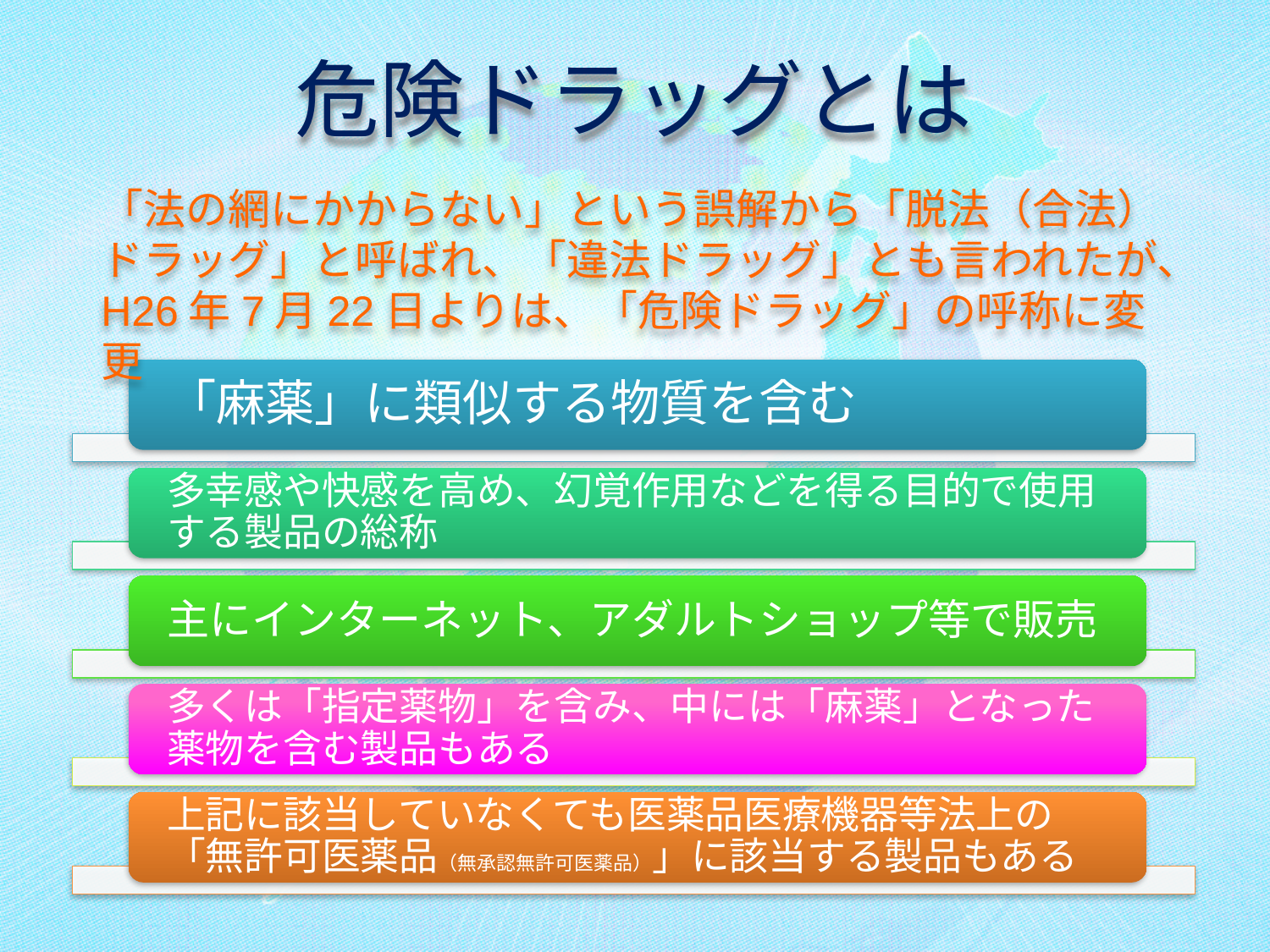

危険ドラッグとは
「法の網にかからない」という誤解から「脱法（合法）ドラッグ」と呼ばれ、「違法ドラッグ」とも言われたが、H26年7月22日よりは、「危険ドラッグ」の呼称に変更
「麻薬」に類似する物質を含む
多幸感や快感を高め、幻覚作用などを得る目的で使用する製品の総称
主にインターネット、アダルトショップ等で販売
多くは「指定薬物」を含み、中には「麻薬」となった薬物を含む製品もある
上記に該当していなくても医薬品医療機器等法上の「無許可医薬品（無承認無許可医薬品）」に該当する製品もある